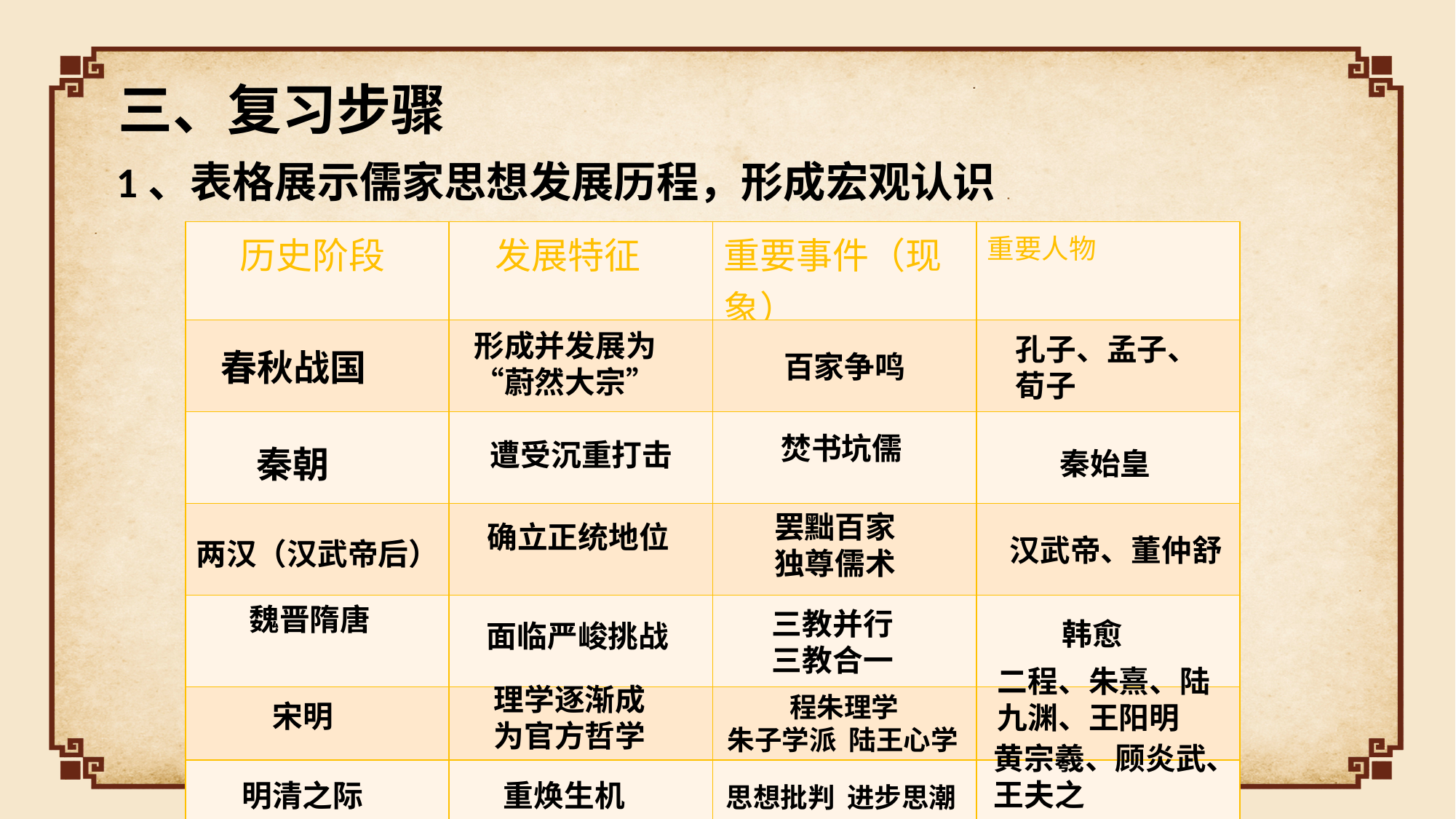

三、复习步骤
   1、表格展示儒家思想发展历程，形成宏观认识
| 历史阶段 | 发展特征 | 重要事件（现象） | 重要人物 |
| --- | --- | --- | --- |
|  |  |  |  |
|  |  |  |  |
|  |  |  |  |
|  |  |  |  |
|  |  |  |  |
|  |  |  |  |
形成并发展为“蔚然大宗”
孔子、孟子、
荀子
春秋战国
百家争鸣
焚书坑儒
遭受沉重打击
秦朝
秦始皇
罢黜百家
独尊儒术
确立正统地位
汉武帝、董仲舒
两汉（汉武帝后）
魏晋隋唐
三教并行
三教合一
韩愈
面临严峻挑战
二程、朱熹、陆九渊、王阳明
理学逐渐成为官方哲学
         程朱理学
朱子学派  陆王心学
宋明
黄宗羲、顾炎武、王夫之
明清之际
重焕生机
思想批判  进步思潮